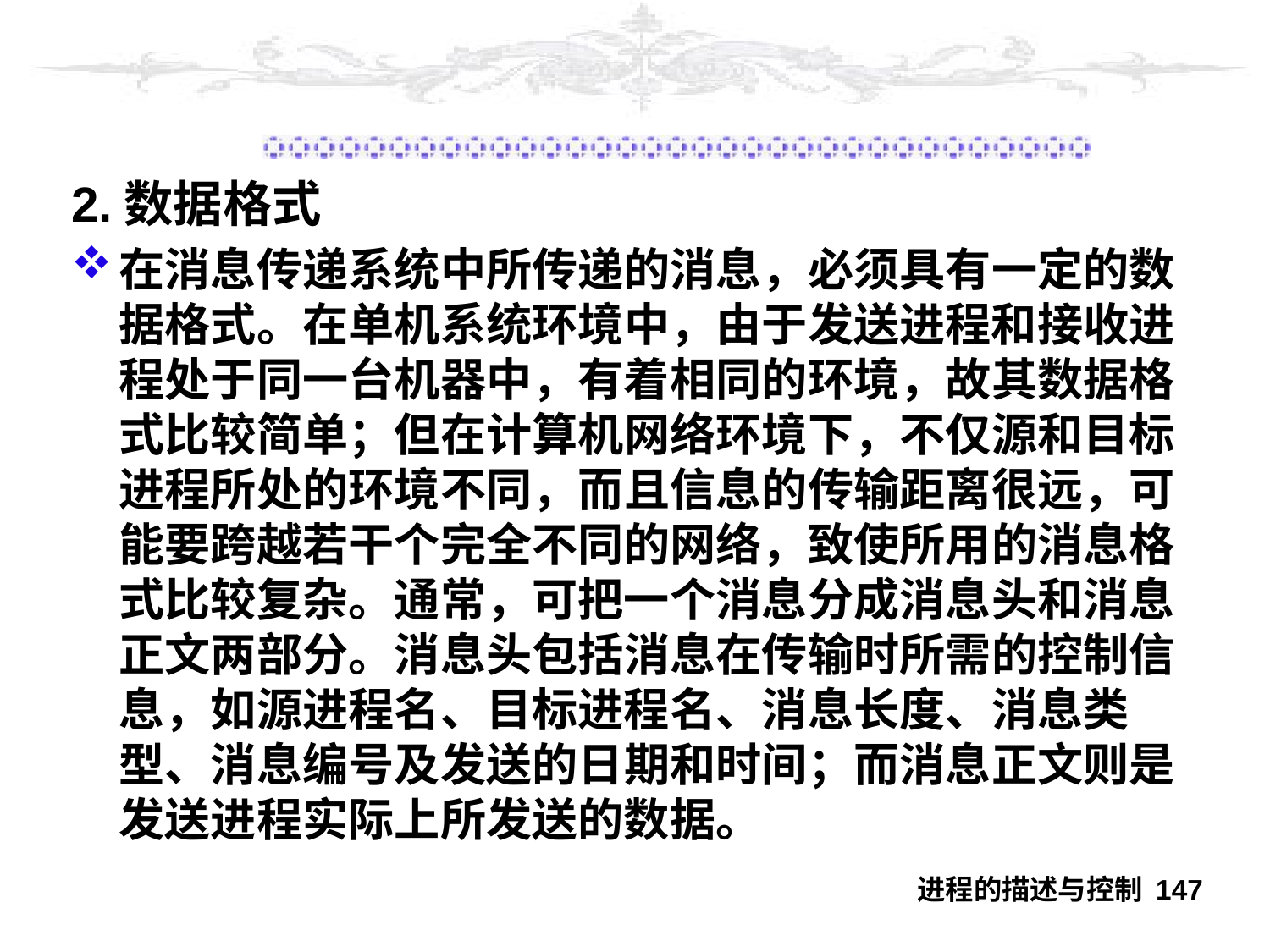

#
2.数据格式
在消息传递系统中所传递的消息，必须具有一定的数据格式。在单机系统环境中，由于发送进程和接收进程处于同一台机器中，有着相同的环境，故其数据格式比较简单；但在计算机网络环境下，不仅源和目标进程所处的环境不同，而且信息的传输距离很远，可能要跨越若干个完全不同的网络，致使所用的消息格式比较复杂。通常，可把一个消息分成消息头和消息正文两部分。消息头包括消息在传输时所需的控制信息，如源进程名、目标进程名、消息长度、消息类型、消息编号及发送的日期和时间；而消息正文则是发送进程实际上所发送的数据。